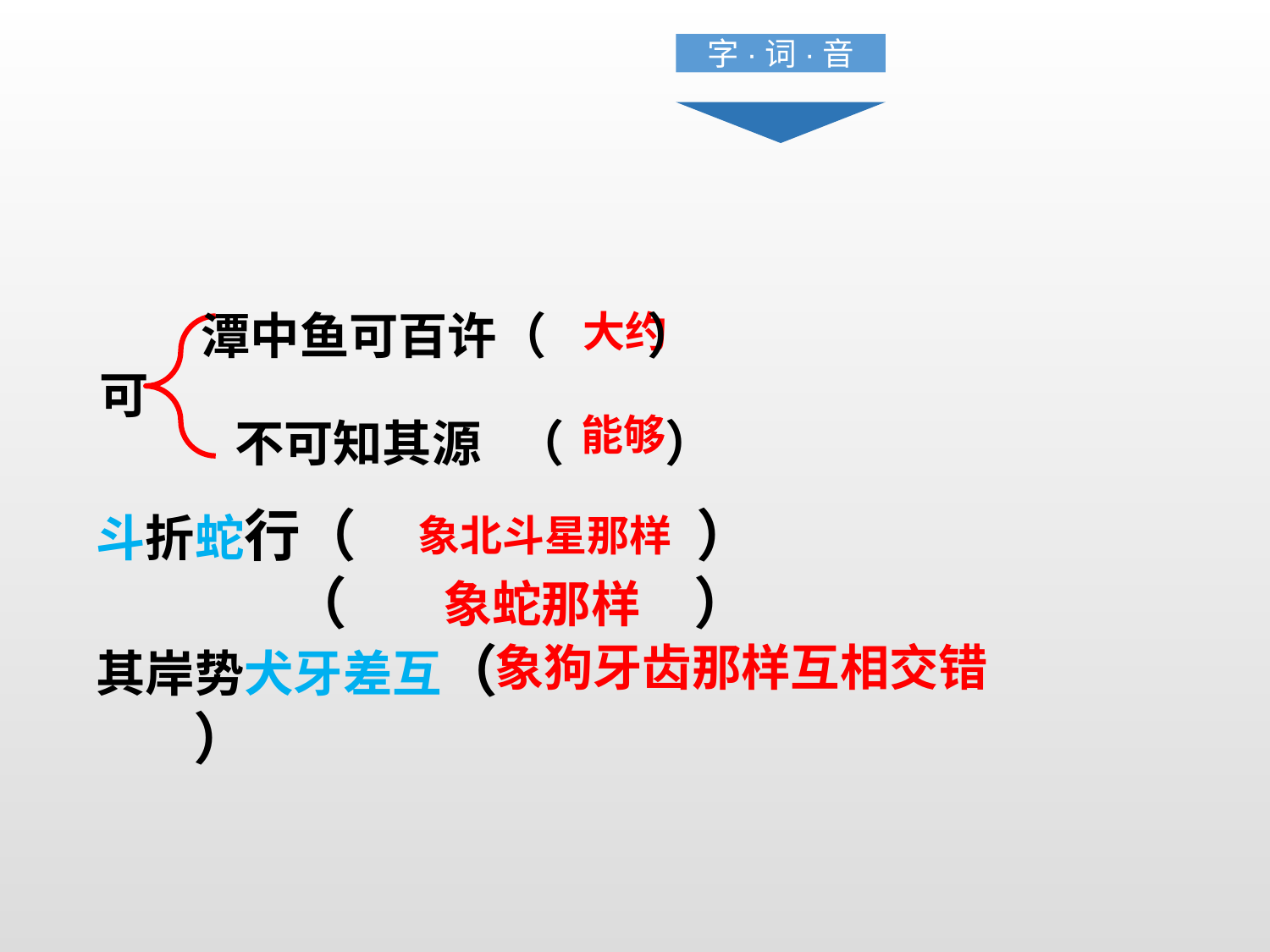

字·词·音

        潭中鱼可百许（         ）
可
大约

不可知其源   （         ）
能够
斗折蛇行（　　　　　　）
              （　　　　　     ）
其岸势犬牙差互（　　　　　　　　   ）
象北斗星那样
象蛇那样

象狗牙齿那样互相交错